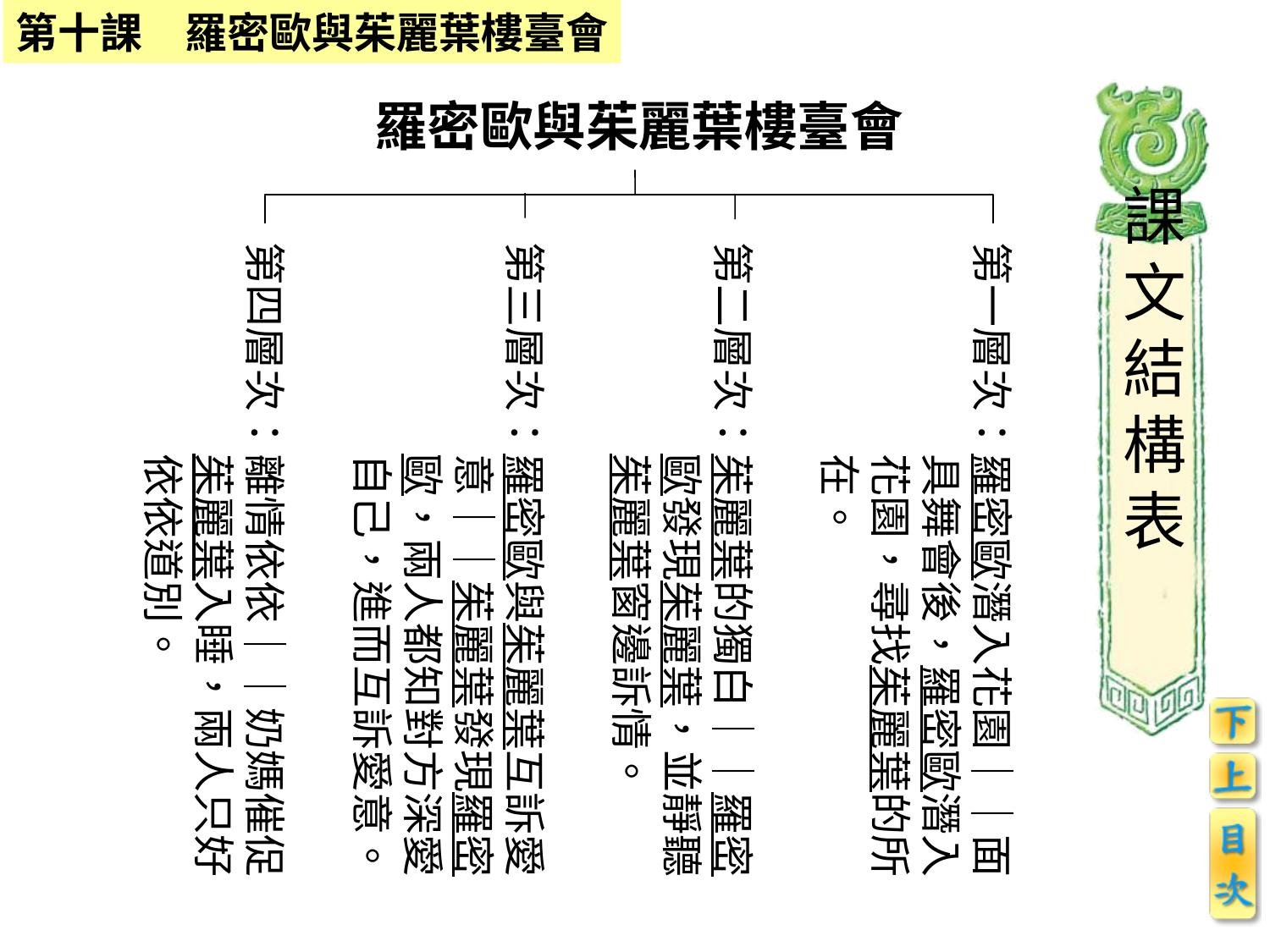

羅密歐與茱麗葉樓臺會
課文結構表

第四層次：離情依依｜｜奶媽催促
　　　　　茱麗葉入睡，兩人只好
　　　　　依依道別。
第三層次：羅密歐與茱麗葉互訴愛
　　　　　意｜｜茱麗葉發現羅密
　　　　　歐，兩人都知對方深愛
　　　　　自己，進而互訴愛意。
第二層次：茱麗葉的獨白｜｜羅密
　　　　　歐發現茱麗葉，並靜聽
　　　　　茱麗葉窗邊訴情。
第一層次：羅密歐潛入花園｜｜面
　　　　　具舞會後，羅密歐潛入
　　　　　花園，尋找茱麗葉的所
　　　　　在。